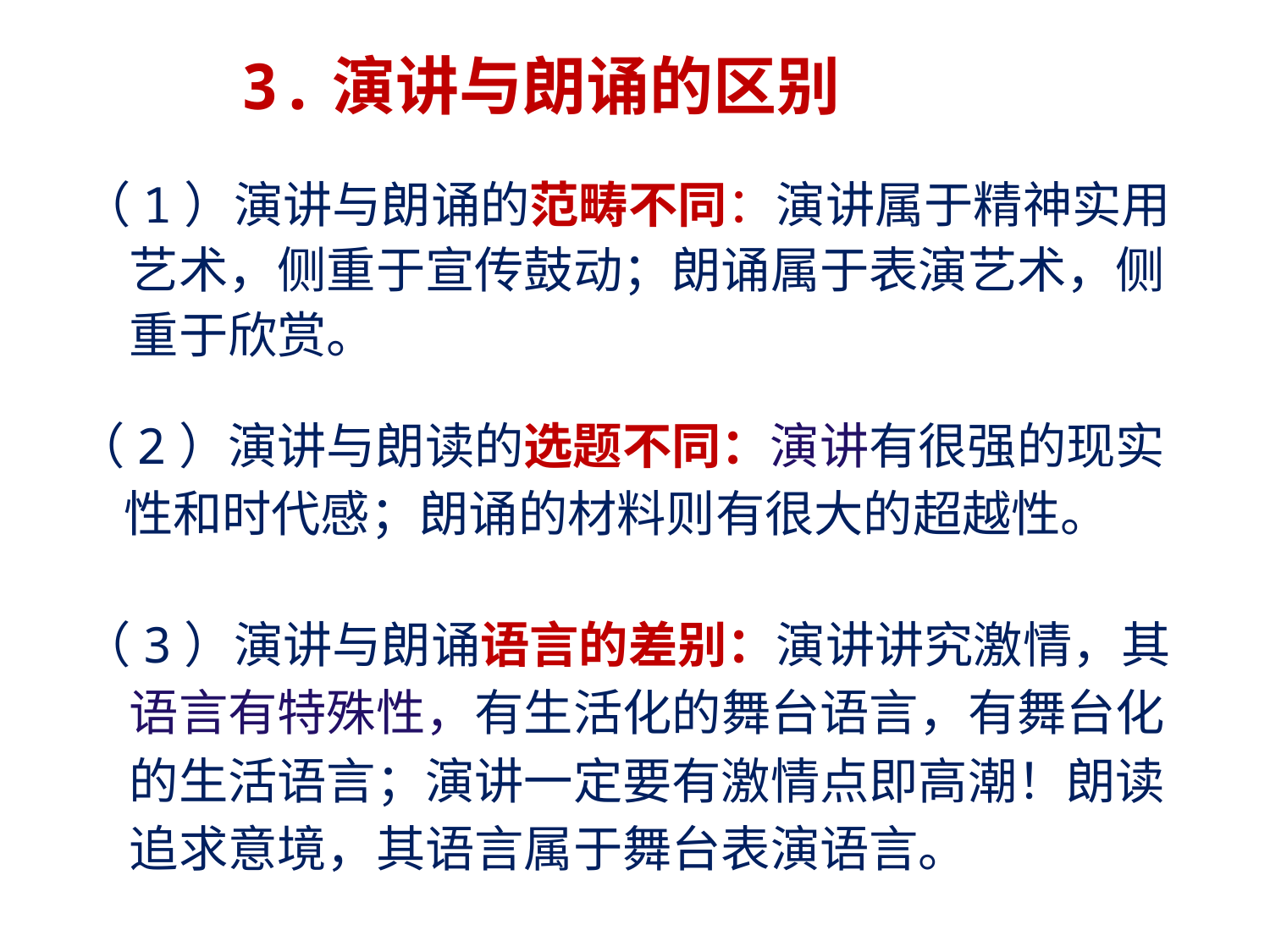

3.演讲与朗诵的区别

（1）演讲与朗诵的范畴不同：演讲属于精神实用艺术，侧重于宣传鼓动；朗诵属于表演艺术，侧重于欣赏。

（2）演讲与朗读的选题不同：演讲有很强的现实性和时代感；朗诵的材料则有很大的超越性。

（3）演讲与朗诵语言的差别：演讲讲究激情，其语言有特殊性，有生活化的舞台语言，有舞台化的生活语言；演讲一定要有激情点即高潮！朗读追求意境，其语言属于舞台表演语言。